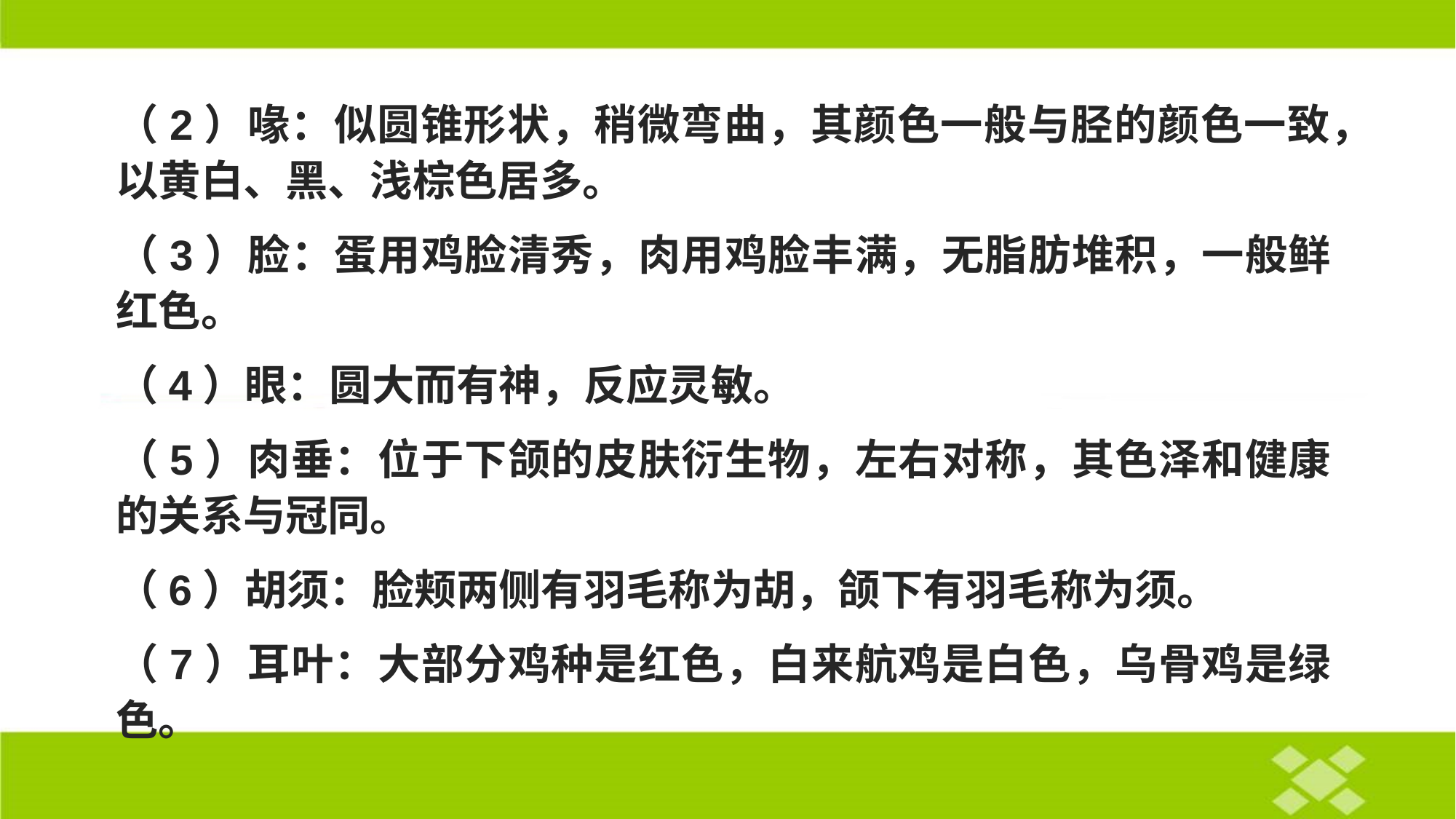

（2）喙：似圆锥形状，稍微弯曲，其颜色一般与胫的颜色一致，以黄白、黑、浅棕色居多。
（3）脸：蛋用鸡脸清秀，肉用鸡脸丰满，无脂肪堆积，一般鲜红色。
（4）眼：圆大而有神，反应灵敏。
（5）肉垂：位于下颌的皮肤衍生物，左右对称，其色泽和健康的关系与冠同。
（6）胡须：脸颊两侧有羽毛称为胡，颌下有羽毛称为须。
（7）耳叶：大部分鸡种是红色，白来航鸡是白色，乌骨鸡是绿色。